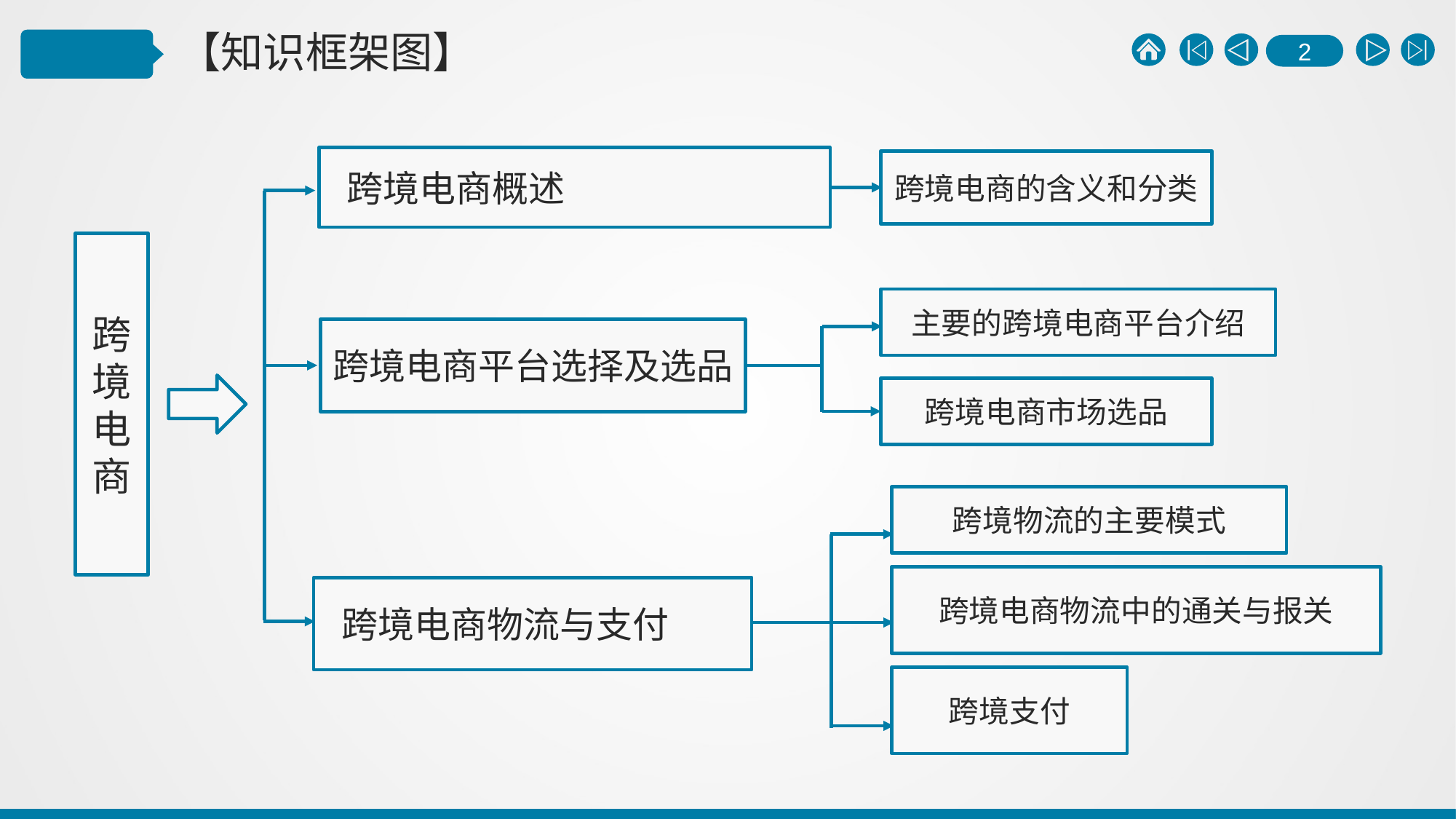

跨境电商概述
跨境电商的含义和分类
跨境电商
主要的跨境电商平台介绍
跨境电商平台选择及选品

跨境电商市场选品
跨境物流的主要模式
跨境电商物流中的通关与报关
 跨境电商物流与支付
跨境支付